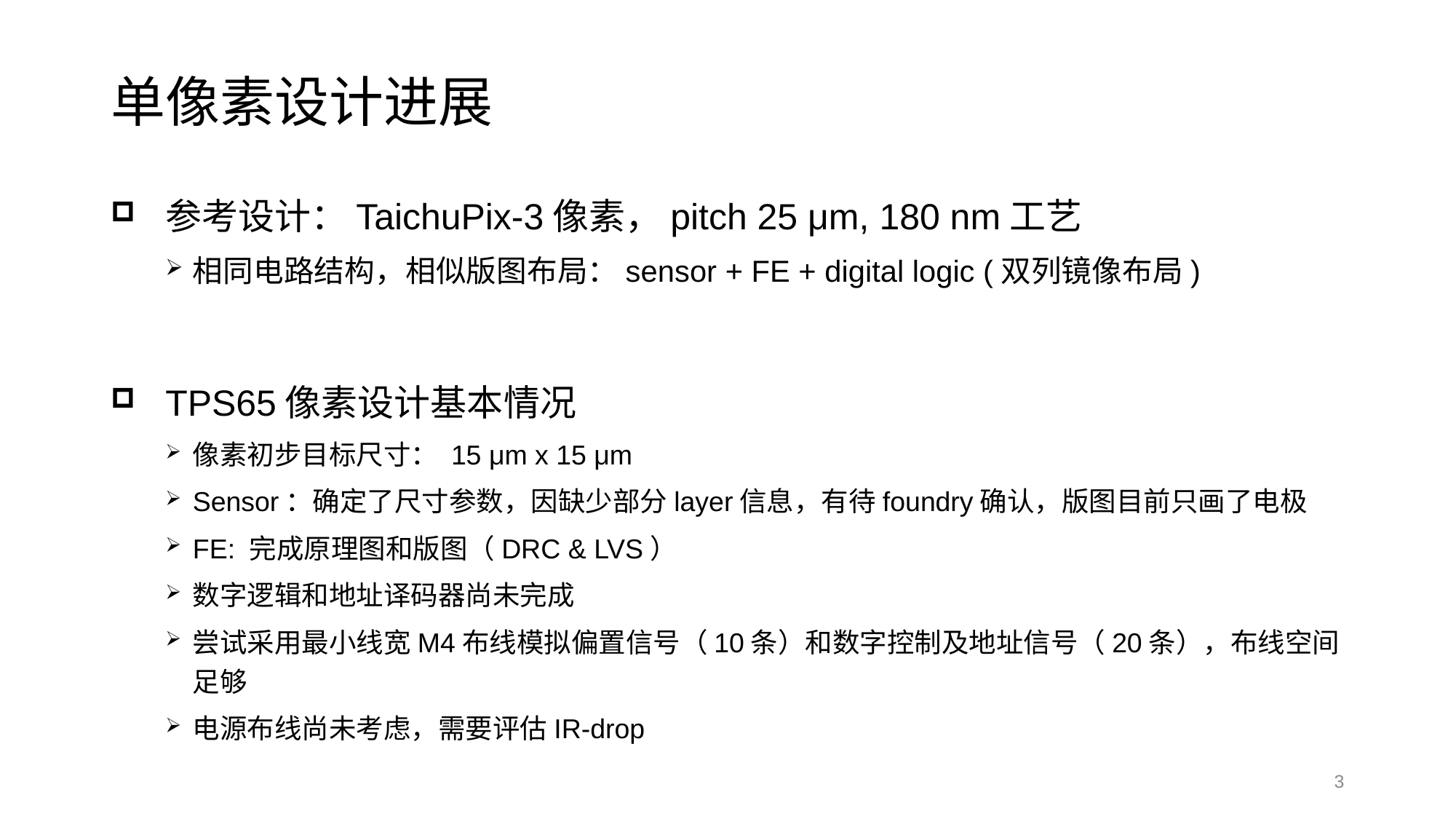

# 单像素设计进展
参考设计：TaichuPix-3像素，pitch 25 μm, 180 nm工艺
相同电路结构，相似版图布局：sensor + FE + digital logic (双列镜像布局)

TPS65像素设计基本情况
像素初步目标尺寸： 15 μm x 15 μm
Sensor：确定了尺寸参数，因缺少部分layer信息，有待foundry确认，版图目前只画了电极
FE: 完成原理图和版图（DRC & LVS）
数字逻辑和地址译码器尚未完成
尝试采用最小线宽M4布线模拟偏置信号（10条）和数字控制及地址信号（20条），布线空间足够
电源布线尚未考虑，需要评估IR-drop

3